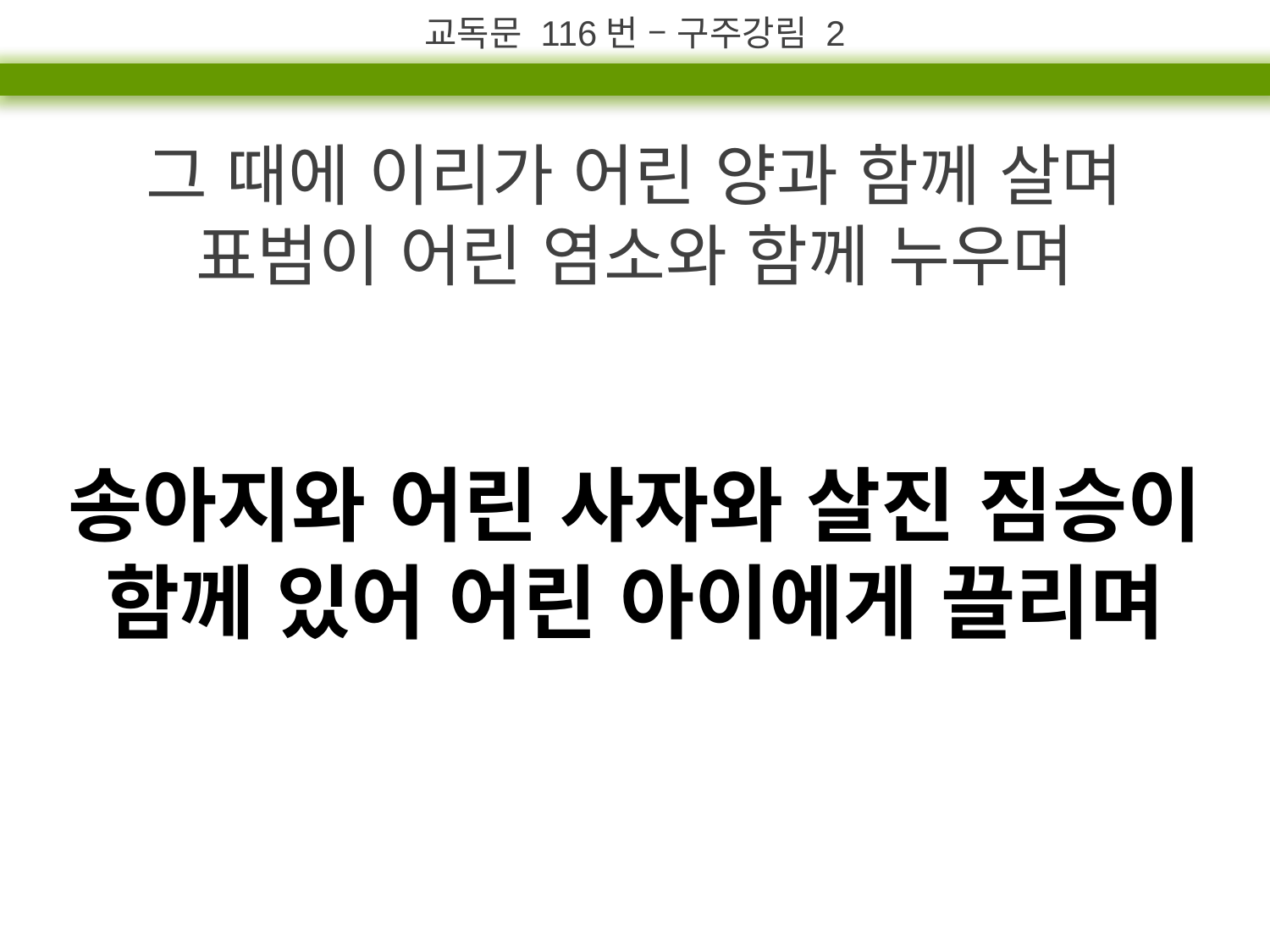

교독문 116번 – 구주강림 2

그 때에 이리가 어린 양과 함께 살며
표범이 어린 염소와 함께 누우며
송아지와 어린 사자와 살진 짐승이
함께 있어 어린 아이에게 끌리며